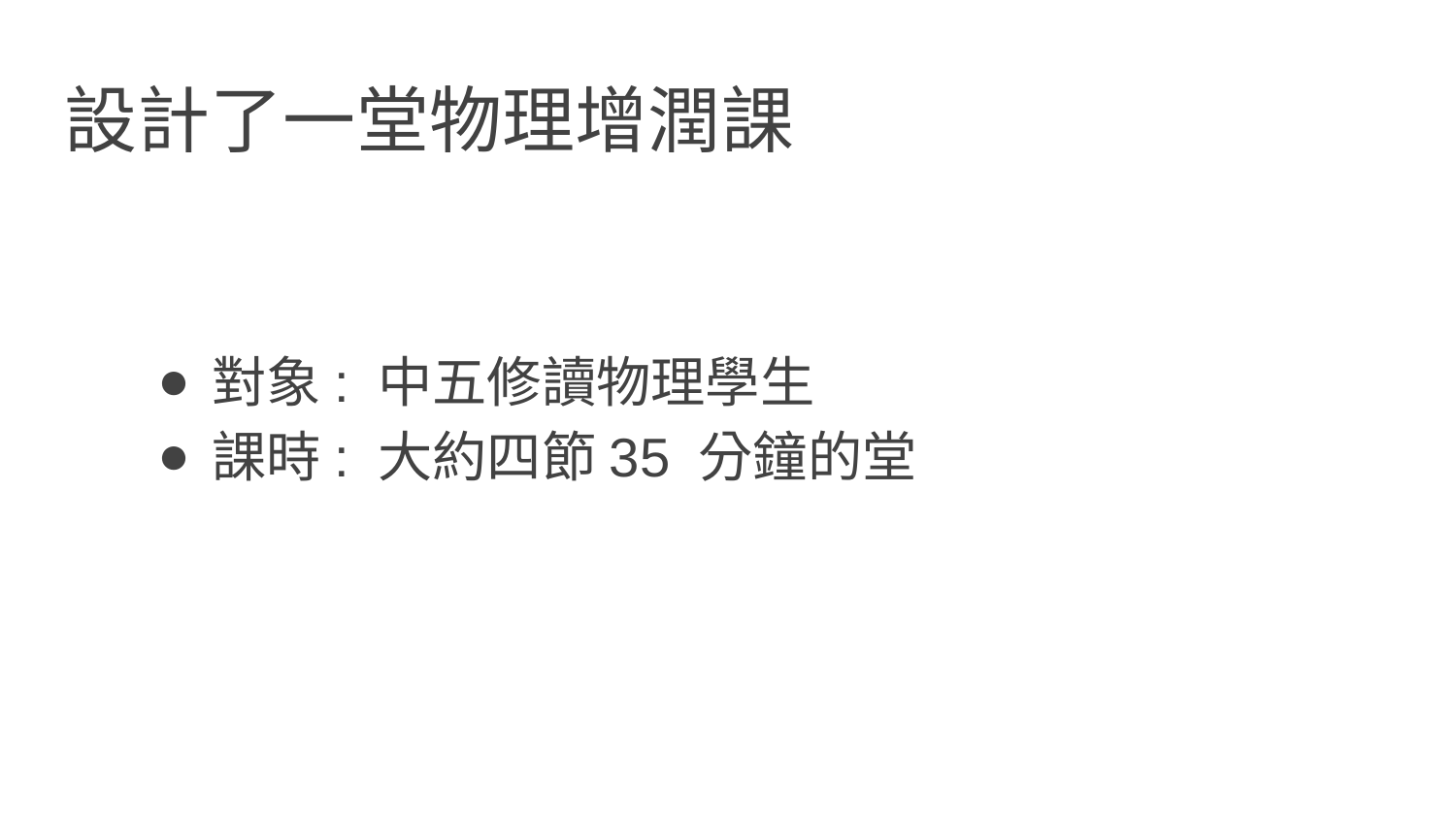

# 設計了一堂物理增潤課

對象: 中五修讀物理學生
課時: 大約四節35 分鐘的堂